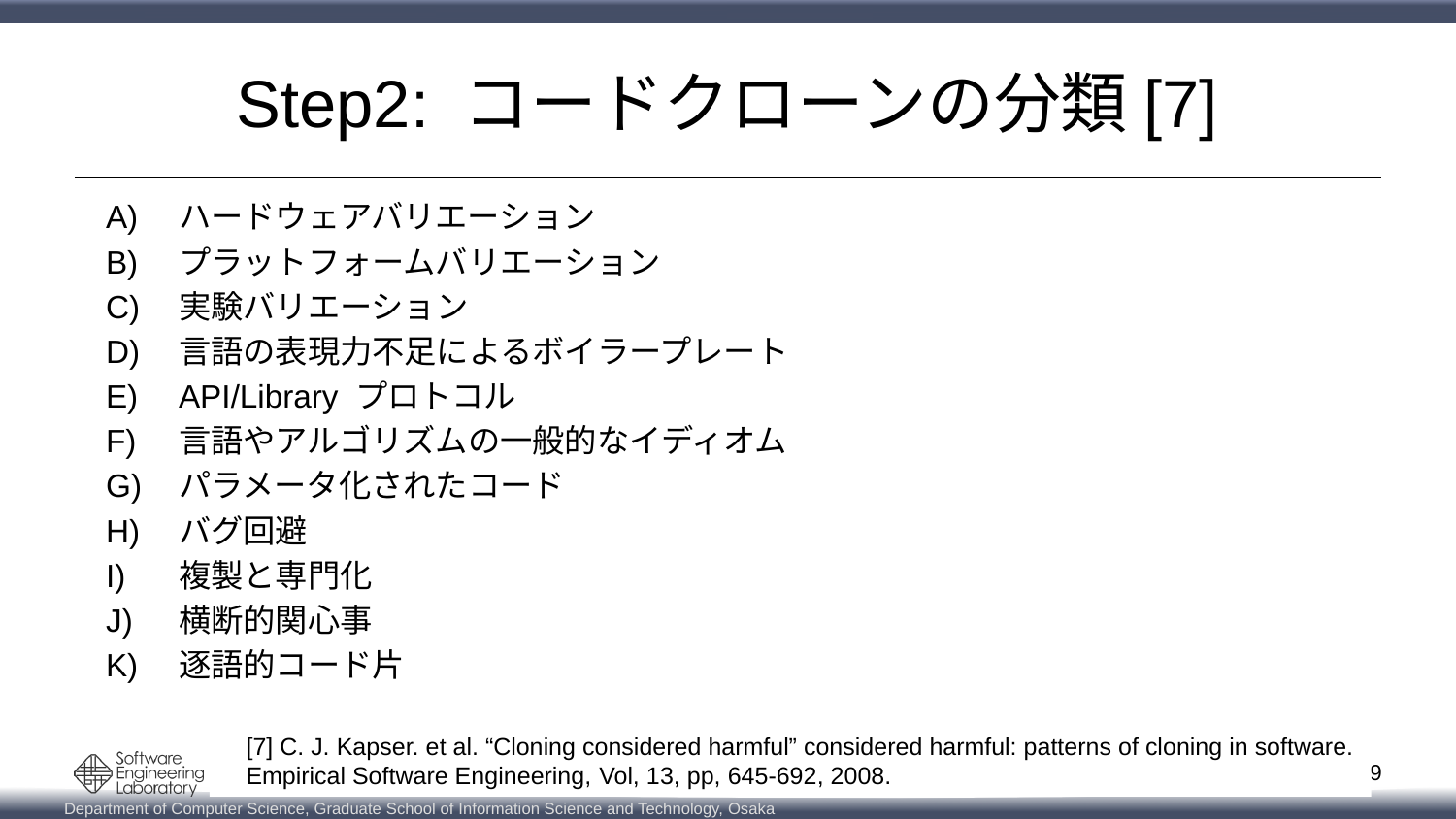

# Step2: コードクローンの分類[7]
ハードウェアバリエーション
プラットフォームバリエーション
実験バリエーション
言語の表現力不足によるボイラープレート
API/Library プロトコル
言語やアルゴリズムの一般的なイディオム
パラメータ化されたコード
バグ回避
複製と専門化
横断的関心事
逐語的コード片
[7] C. J. Kapser. et al. “Cloning considered harmful” considered harmful: patterns of cloning in software. Empirical Software Engineering, Vol, 13, pp, 645-692, 2008.
9